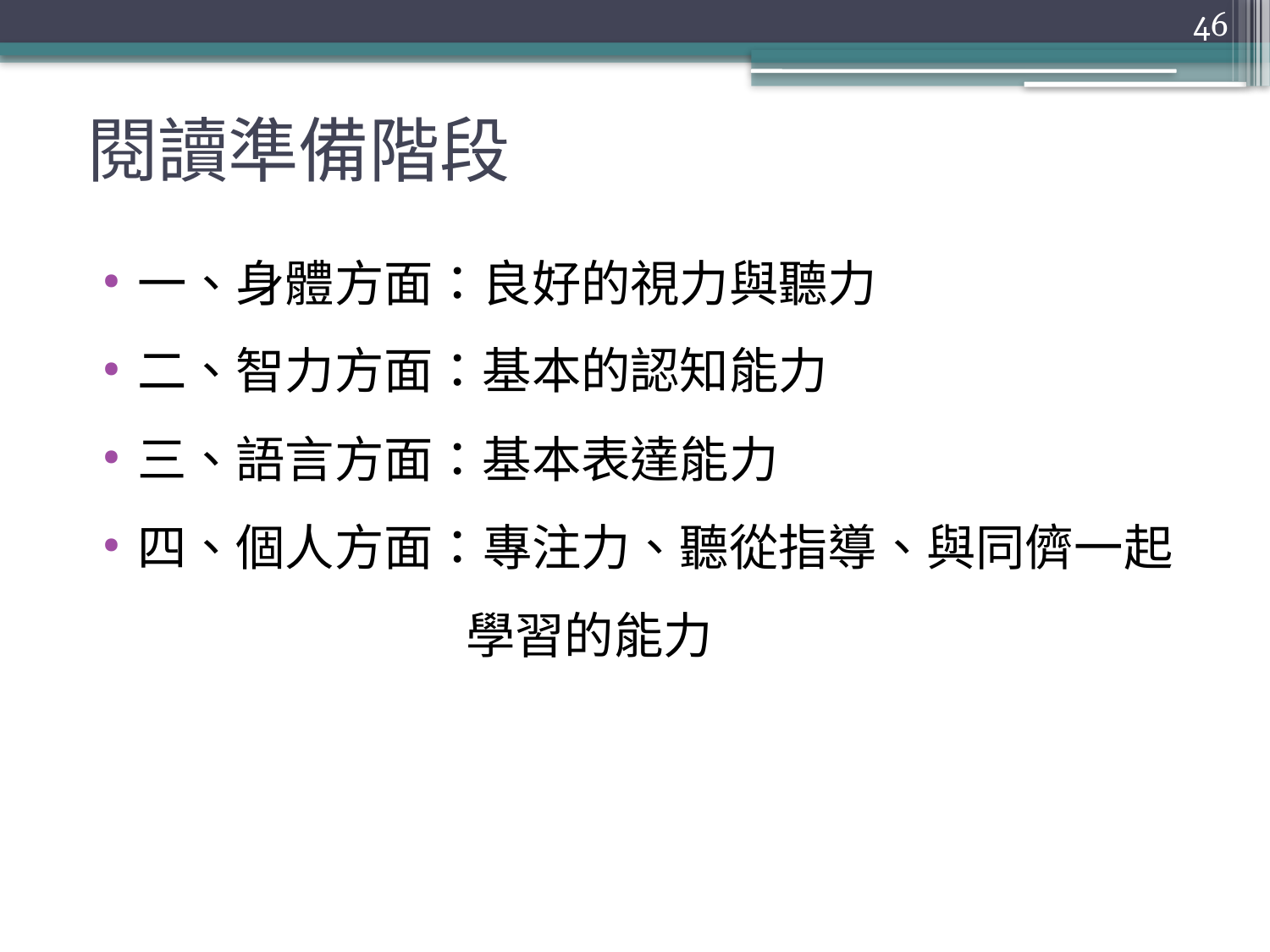

46

# 閱讀準備階段
一、身體方面：良好的視力與聽力
二、智力方面：基本的認知能力
三、語言方面：基本表達能力
四、個人方面：專注力、聽從指導、與同儕一起
                                學習的能力